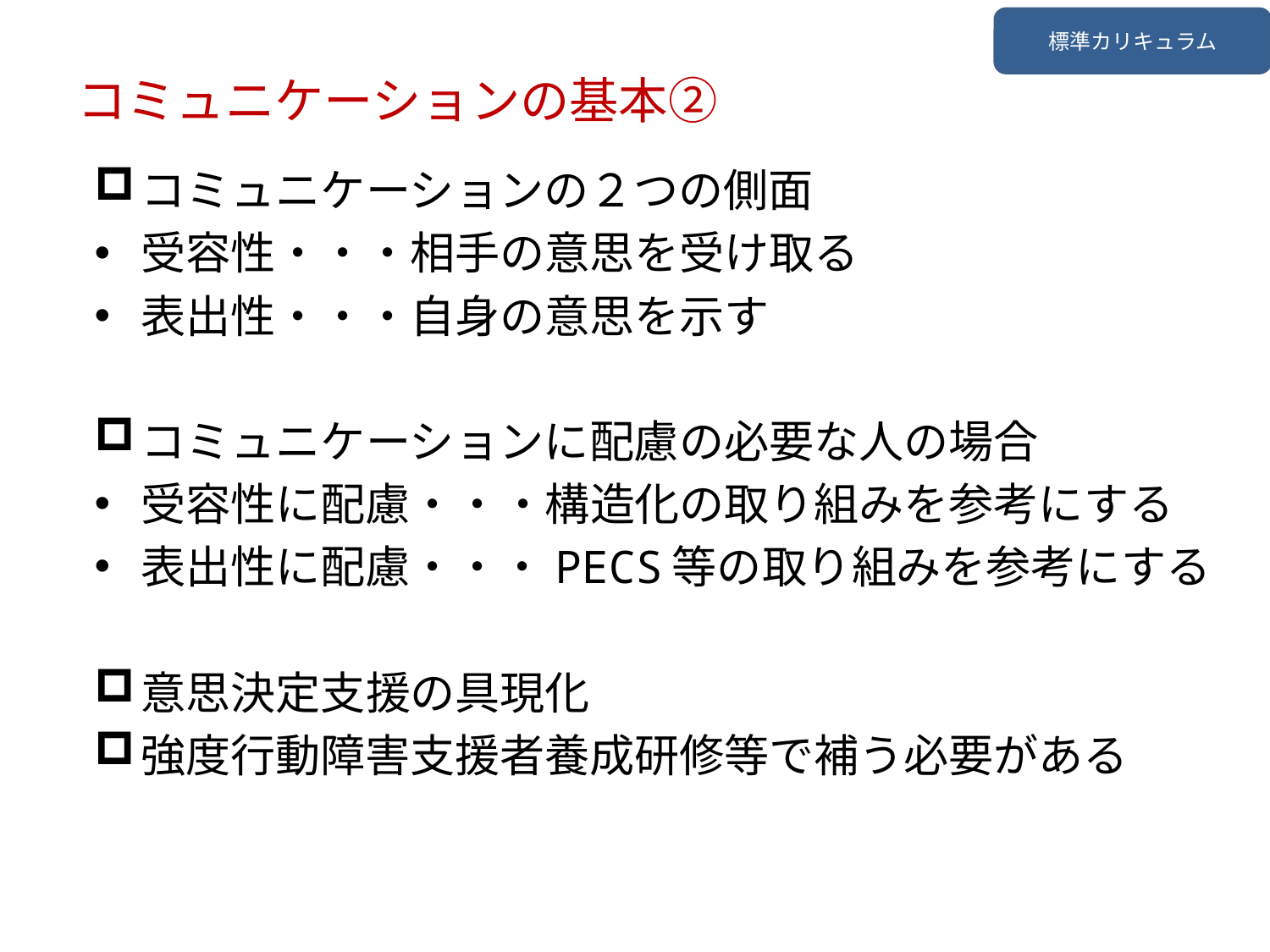

標準カリキュラム
コミュニケーションの基本②
コミュニケーションの２つの側面
受容性・・・相手の意思を受け取る
表出性・・・自身の意思を示す

コミュニケーションに配慮の必要な人の場合
受容性に配慮・・・構造化の取り組みを参考にする
表出性に配慮・・・PECS等の取り組みを参考にする

意思決定支援の具現化
強度行動障害支援者養成研修等で補う必要がある